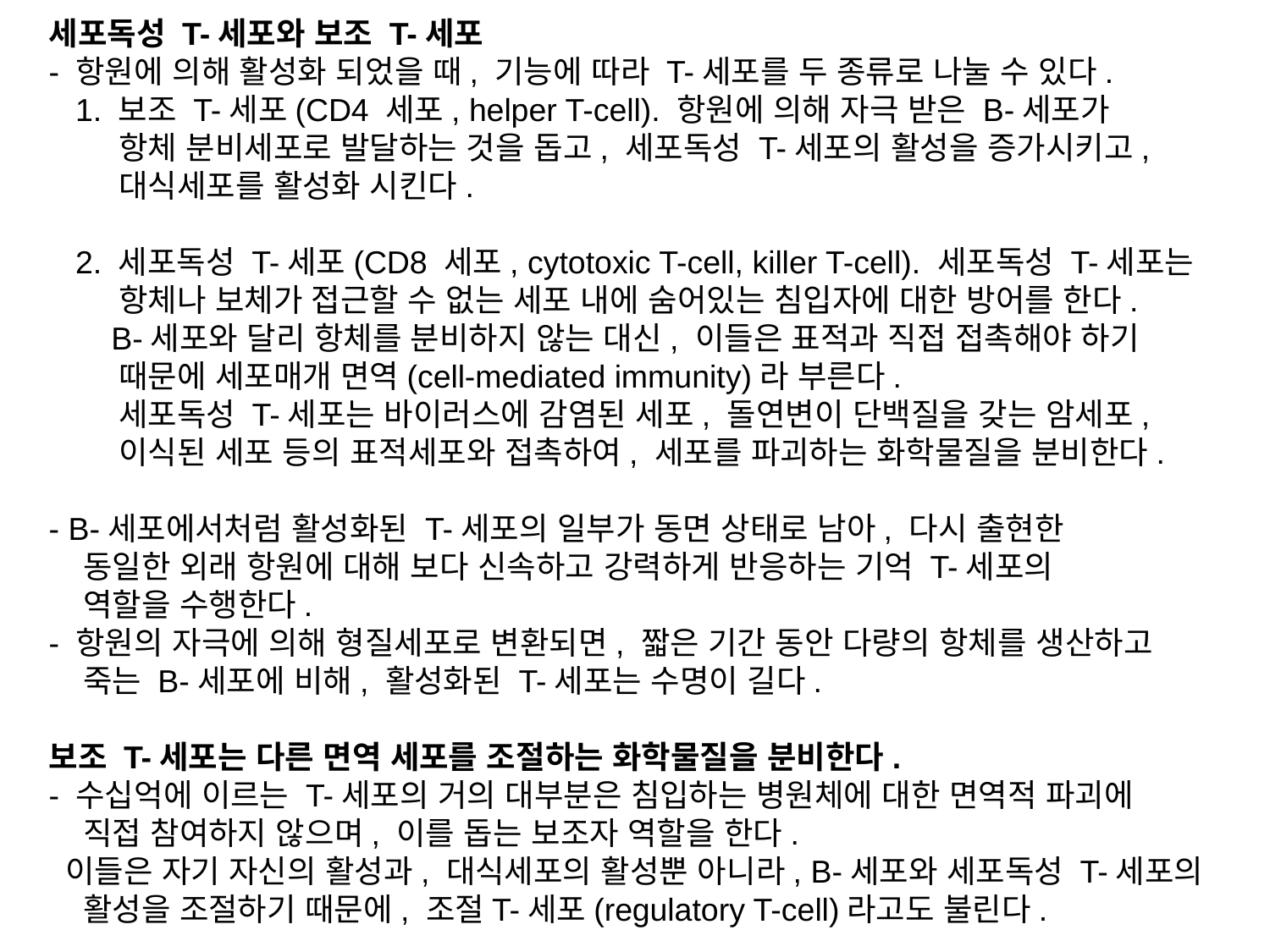

세포독성 T-세포와 보조 T-세포
- 항원에 의해 활성화 되었을 때, 기능에 따라 T-세포를 두 종류로 나눌 수 있다.
   1. 보조 T-세포(CD4 세포, helper T-cell). 항원에 의해 자극 받은 B-세포가
       항체 분비세포로 발달하는 것을 돕고, 세포독성 T-세포의 활성을 증가시키고,
       대식세포를 활성화 시킨다.

   2. 세포독성 T-세포(CD8 세포, cytotoxic T-cell, killer T-cell). 세포독성 T-세포는
       항체나 보체가 접근할 수 없는 세포 내에 숨어있는 침입자에 대한 방어를 한다.
       B-세포와 달리 항체를 분비하지 않는 대신, 이들은 표적과 직접 접촉해야 하기
       때문에 세포매개 면역(cell-mediated immunity)라 부른다.
       세포독성 T-세포는 바이러스에 감염된 세포, 돌연변이 단백질을 갖는 암세포,
       이식된 세포 등의 표적세포와 접촉하여, 세포를 파괴하는 화학물질을 분비한다.

- B-세포에서처럼 활성화된 T-세포의 일부가 동면 상태로 남아, 다시 출현한
   동일한 외래 항원에 대해 보다 신속하고 강력하게 반응하는 기억 T-세포의
   역할을 수행한다.
- 항원의 자극에 의해 형질세포로 변환되면, 짧은 기간 동안 다량의 항체를 생산하고
   죽는 B-세포에 비해, 활성화된 T-세포는 수명이 길다.

보조 T-세포는 다른 면역 세포를 조절하는 화학물질을 분비한다.
- 수십억에 이르는 T-세포의 거의 대부분은 침입하는 병원체에 대한 면역적 파괴에
   직접 참여하지 않으며, 이를 돕는 보조자 역할을 한다.
 이들은 자기 자신의 활성과, 대식세포의 활성뿐 아니라, B-세포와 세포독성 T-세포의
   활성을 조절하기 때문에, 조절T-세포(regulatory T-cell)라고도 불린다.